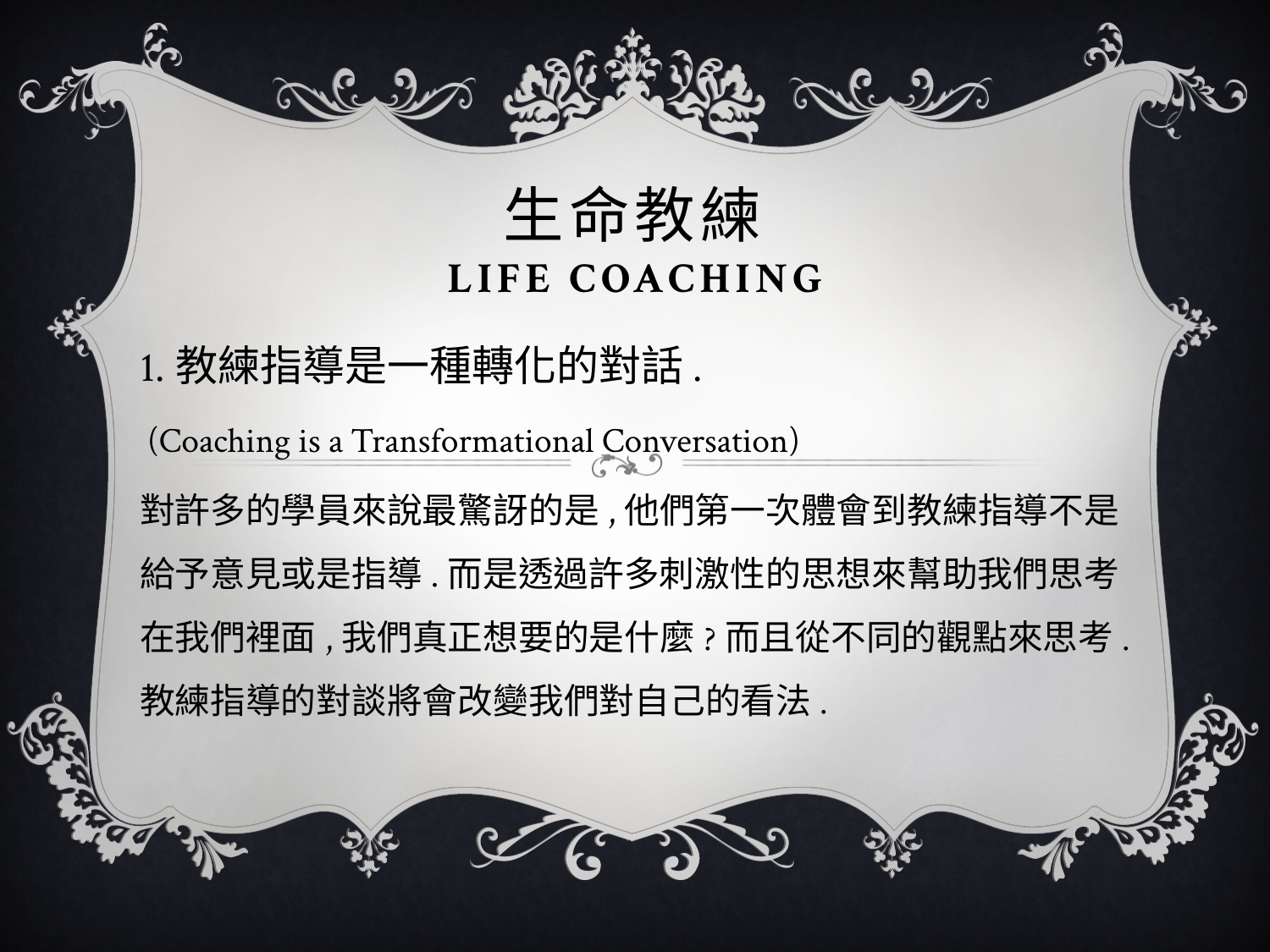

# 生命教練 Life coaching
1.教練指導是一種轉化的對話.
 (Coaching is a Transformational Conversation)
對許多的學員來說最驚訝的是,他們第一次體會到教練指導不是給予意見或是指導.而是透過許多刺激性的思想來幫助我們思考在我們裡面,我們真正想要的是什麼?而且從不同的觀點來思考.教練指導的對談將會改變我們對自己的看法.